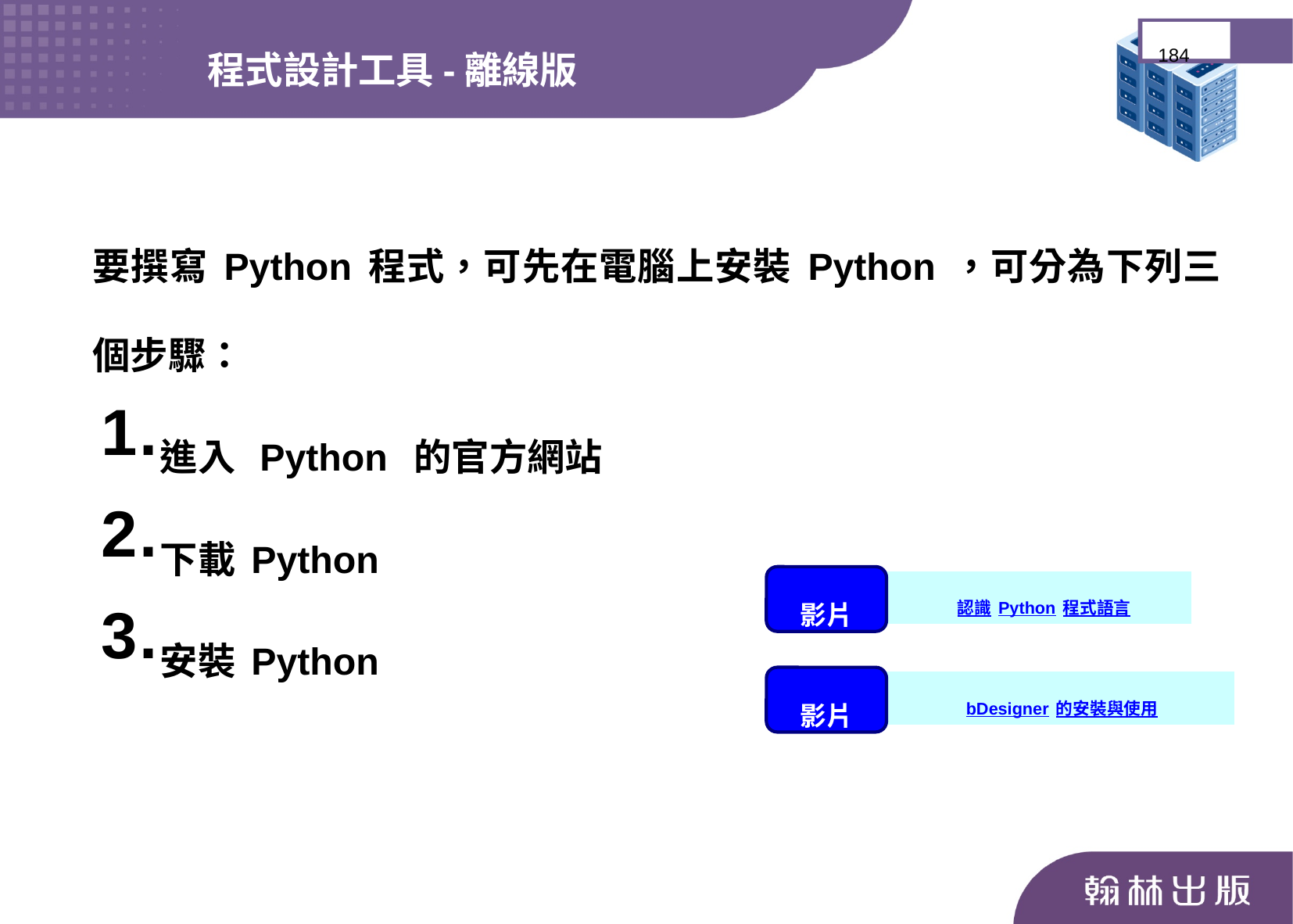

程式設計工具-離線版
184
要撰寫Python程式，可先在電腦上安裝Python，可分為下列三個步驟：
進入 Python 的官方網站
下載Python
安裝Python
影片
認識Python程式語言
影片
bDesigner的安裝與使用